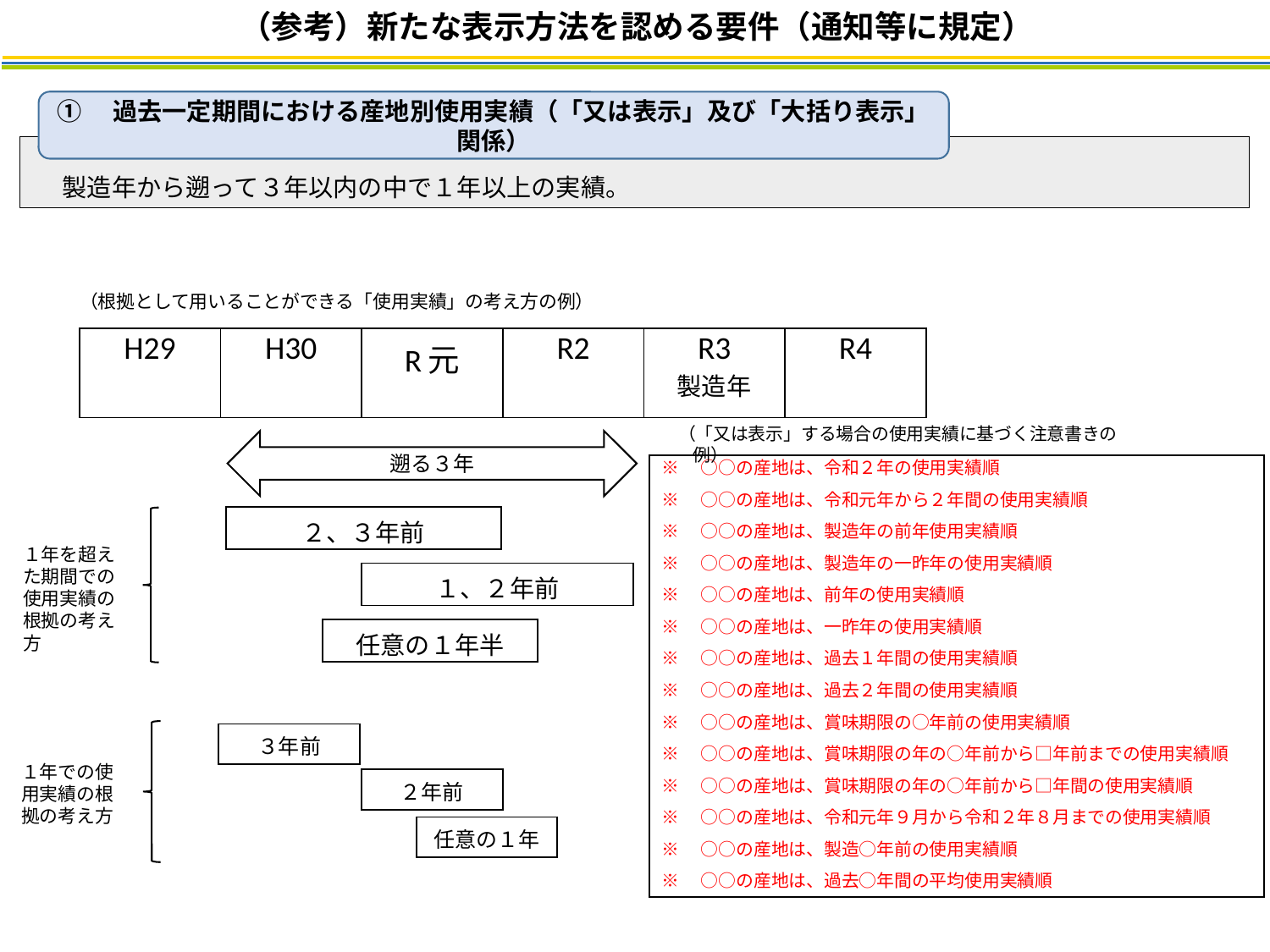

（参考）新たな表示方法を認める要件（通知等に規定）
①　過去一定期間における産地別使用実績（「又は表示」及び「大括り表示」関係）

製造年から遡って３年以内の中で１年以上の実績。
（根拠として用いることができる「使用実績」の考え方の例）
| H29 | H30 | R元 | R2 | R3 製造年 | R4 |
| --- | --- | --- | --- | --- | --- |
（「又は表示」する場合の使用実績に基づく注意書きの例）
遡る３年
※　○○の産地は、令和２年の使用実績順

※　○○の産地は、令和元年から２年間の使用実績順

※　○○の産地は、製造年の前年使用実績順

※　○○の産地は、製造年の一昨年の使用実績順

※　○○の産地は、前年の使用実績順

※　○○の産地は、一昨年の使用実績順

※　○○の産地は、過去１年間の使用実績順

※　○○の産地は、過去２年間の使用実績順

※　○○の産地は、賞味期限の○年前の使用実績順

※　○○の産地は、賞味期限の年の○年前から□年前までの使用実績順

※　○○の産地は、賞味期限の年の○年前から□年間の使用実績順

※　○○の産地は、令和元年９月から令和２年８月までの使用実績順

※　○○の産地は、製造○年前の使用実績順

※　○○の産地は、過去○年間の平均使用実績順
| ２、３年前 |
| --- |

１年を超えた期間での使用実績の根拠の考え方
| １、２年前 |
| --- |
| 任意の１年半 |
| --- |

| ３年前 |
| --- |
１年での使用実績の根拠の考え方
| ２年前 |
| --- |
| 任意の１年 |
| --- |